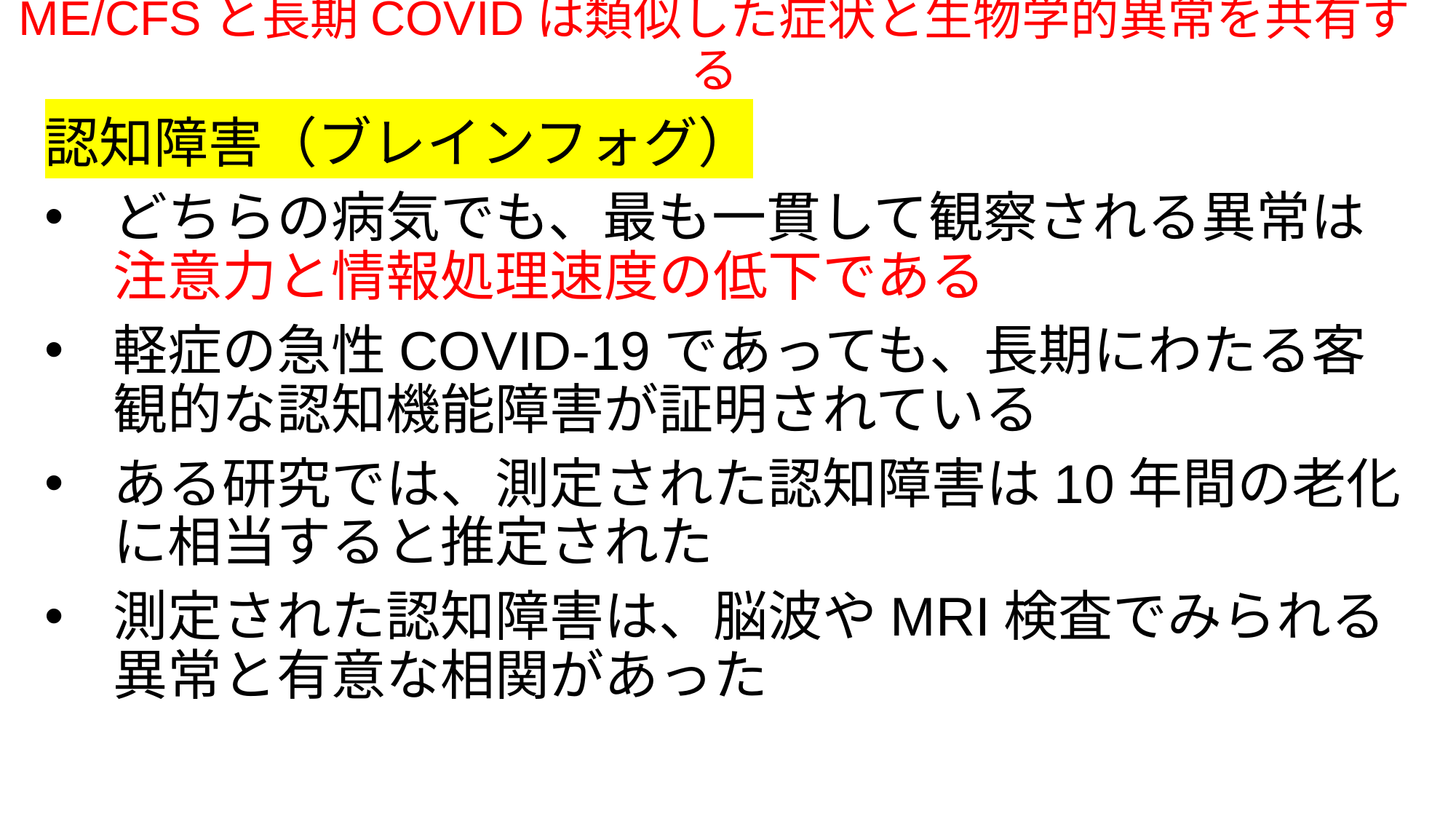

# ME/CFSと長期COVIDは類似した症状と生物学的異常を共有する
認知障害（ブレインフォグ）
どちらの病気でも、最も一貫して観察される異常は注意力と情報処理速度の低下である
軽症の急性COVID-19であっても、長期にわたる客観的な認知機能障害が証明されている
ある研究では、測定された認知障害は10年間の老化に相当すると推定された
測定された認知障害は、脳波やMRI検査でみられる異常と有意な相関があった